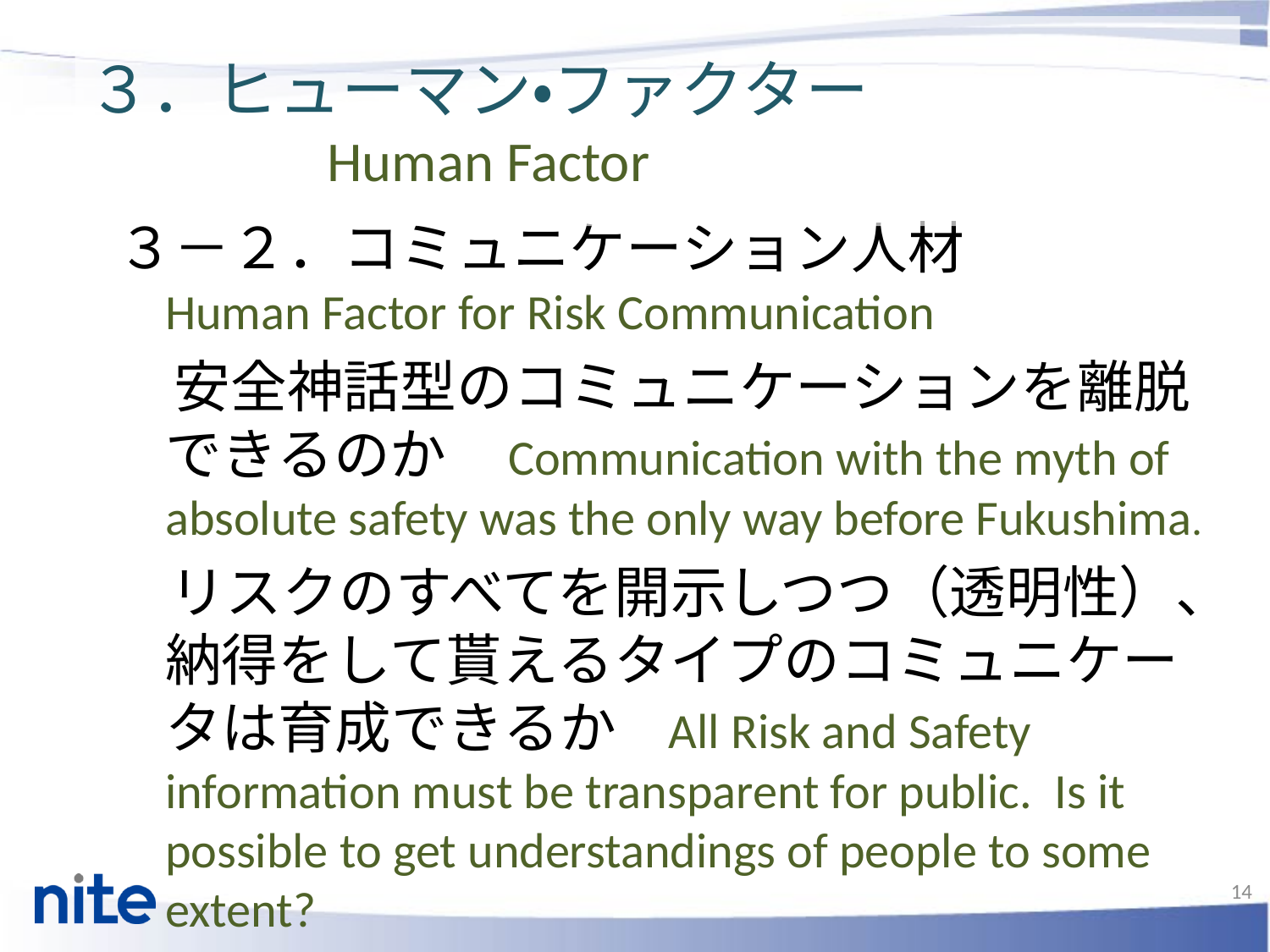

３．ヒューマン・ファクター
　　　　Human Factor
３－２．コミュニケーション人材　
Human Factor for Risk Communication
　安全神話型のコミュニケーションを離脱できるのか　Communication with the myth of absolute safety was the only way before Fukushima.
　 リスクのすべてを開示しつつ（透明性）、納得をして貰えるタイプのコミュニケータは育成できるか　All Risk and Safety information must be transparent for public.  Is it possible to get understandings of people to some extent?
14